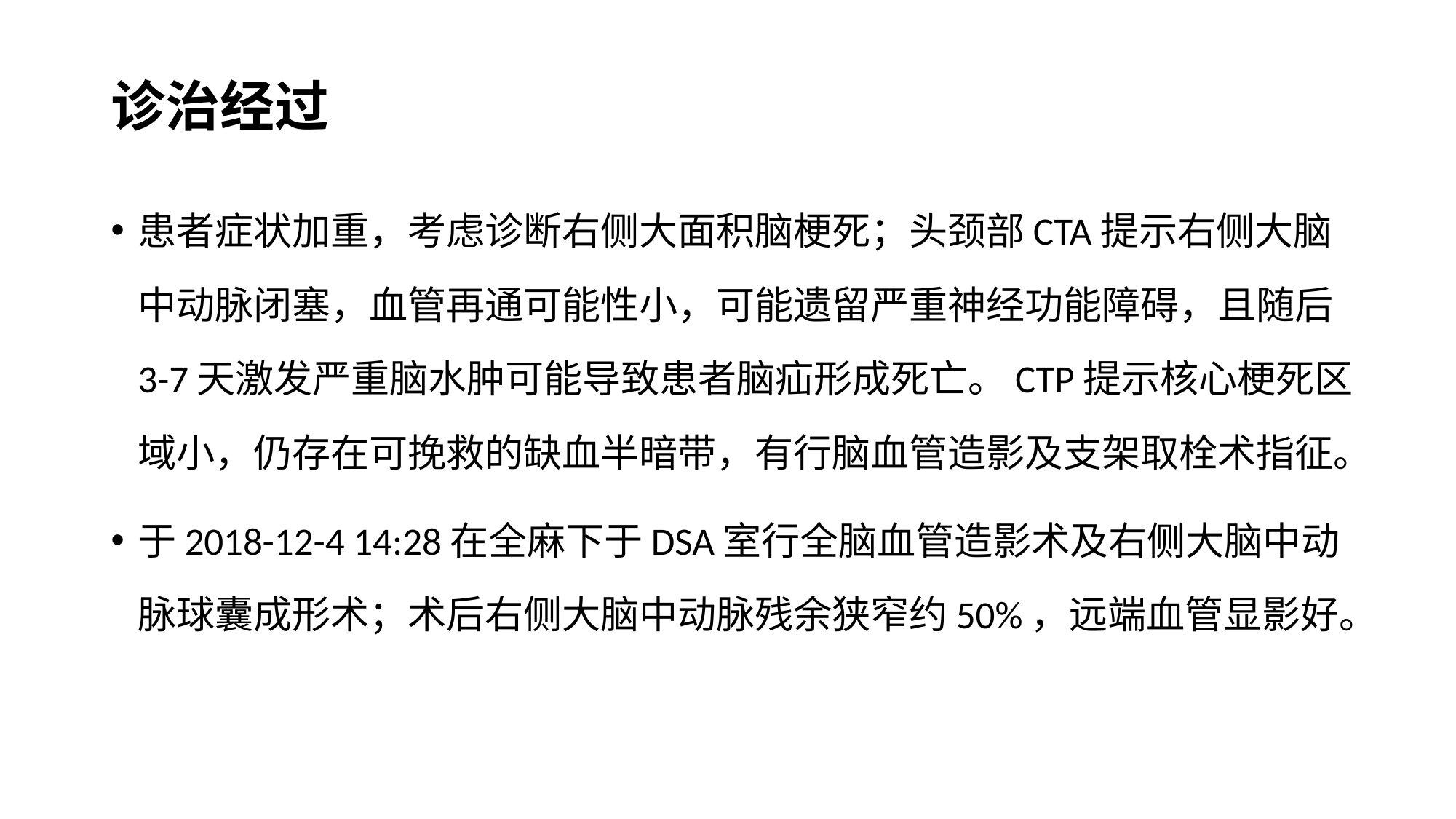

# 诊治经过
患者症状加重，考虑诊断右侧大面积脑梗死；头颈部CTA提示右侧大脑中动脉闭塞，血管再通可能性小，可能遗留严重神经功能障碍，且随后3-7天激发严重脑水肿可能导致患者脑疝形成死亡。CTP提示核心梗死区域小，仍存在可挽救的缺血半暗带，有行脑血管造影及支架取栓术指征。
于2018-12-4 14:28在全麻下于DSA室行全脑血管造影术及右侧大脑中动脉球囊成形术；术后右侧大脑中动脉残余狭窄约50%，远端血管显影好。